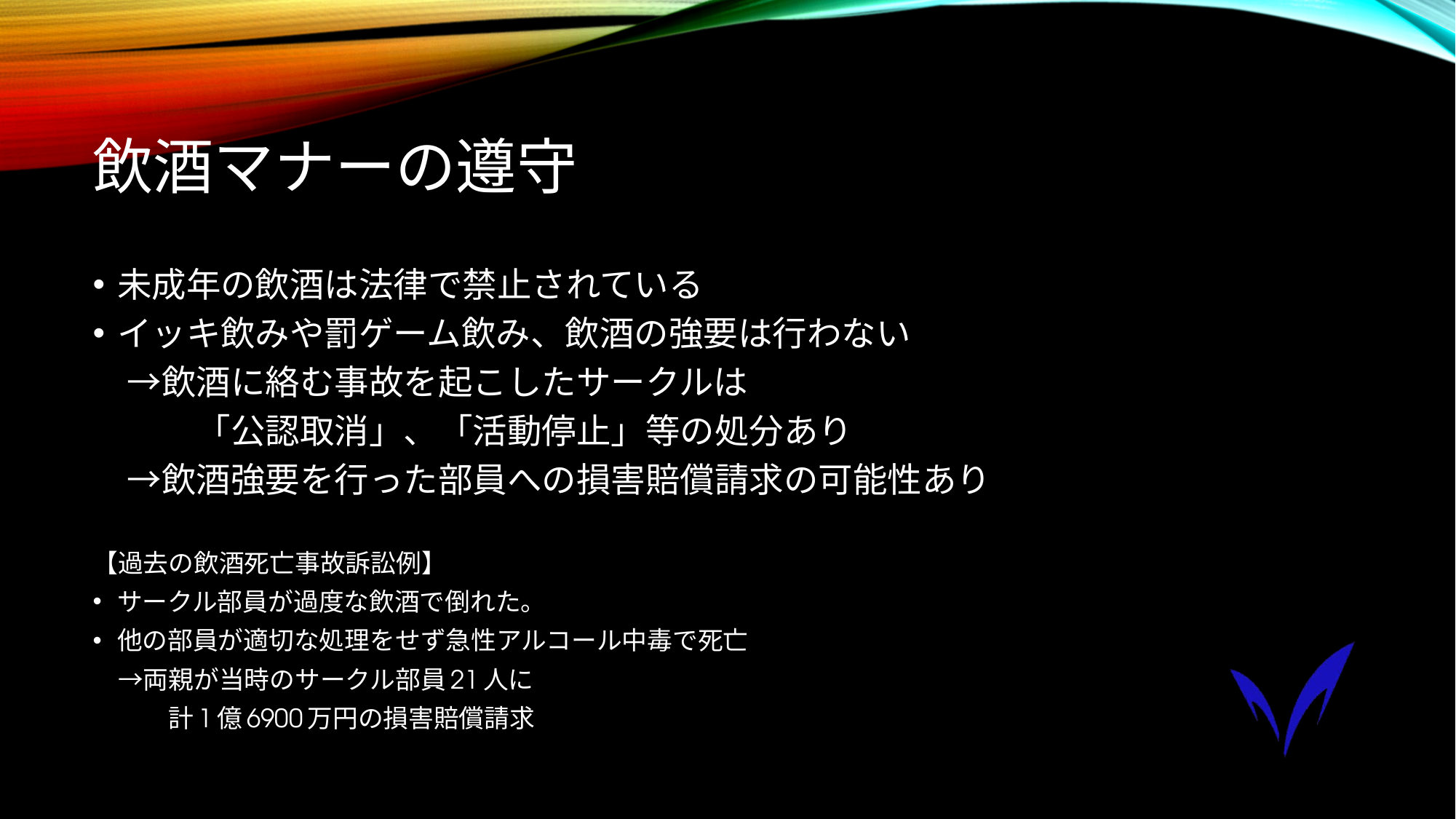

# 飲酒マナーの遵守
未成年の飲酒は法律で禁止されている
イッキ飲みや罰ゲーム飲み、飲酒の強要は行わない
　→飲酒に絡む事故を起こしたサークルは
　　　「公認取消」、「活動停止」等の処分あり
　→飲酒強要を行った部員への損害賠償請求の可能性あり

【過去の飲酒死亡事故訴訟例】
サークル部員が過度な飲酒で倒れた。
他の部員が適切な処理をせず急性アルコール中毒で死亡
　→両親が当時のサークル部員21人に
　　　計1億6900万円の損害賠償請求